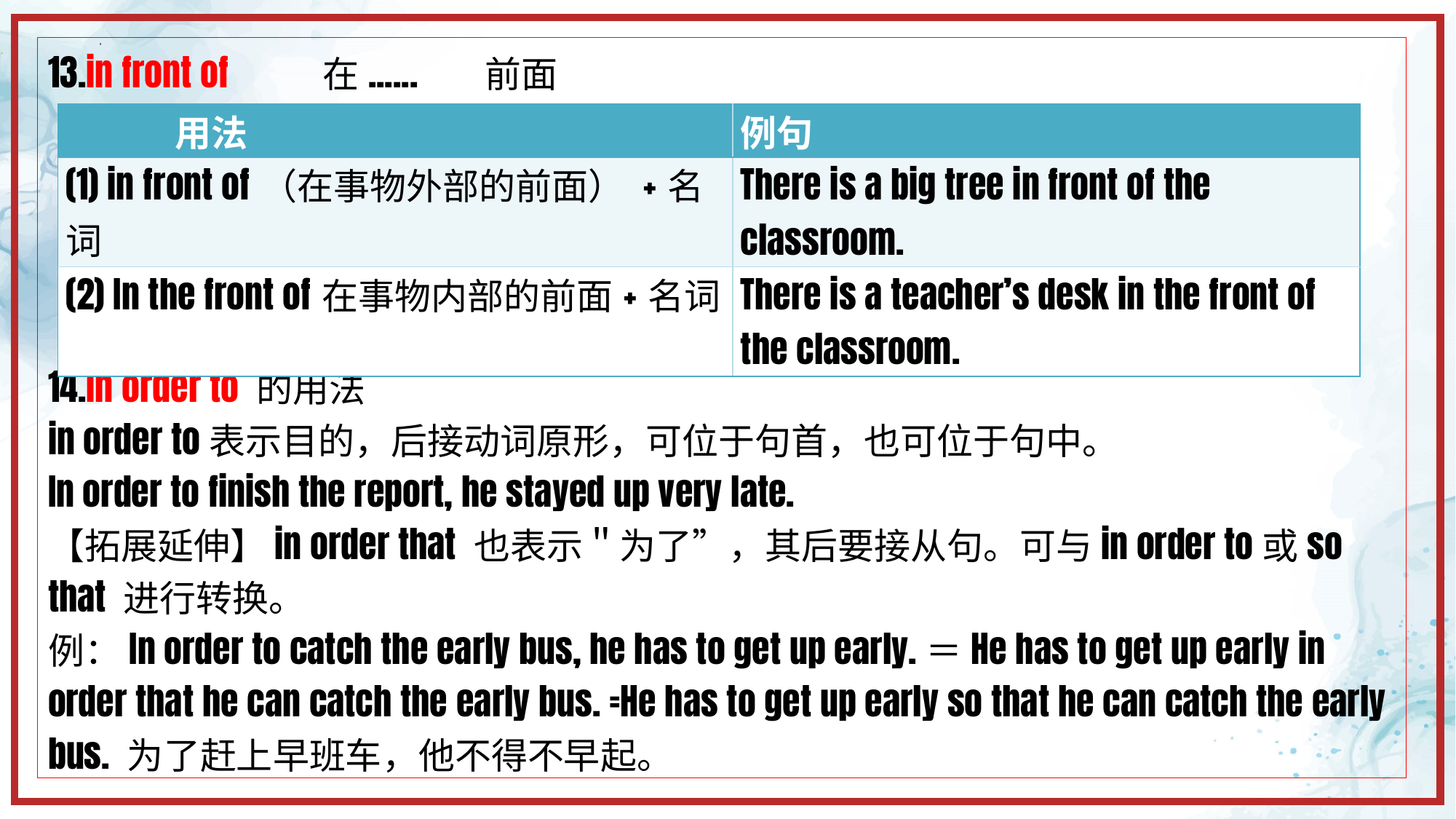

13.in front of          在......	前面

14.in order to 的用法
in order to表示目的，后接动词原形，可位于句首，也可位于句中。
In order to finish the report, he stayed up very late.
【拓展延伸】in order that 也表示＂为了”，其后要接从句。可与in order to或so that 进行转换。
例：In order to catch the early bus, he has to get up early.＝He has to get up early in order that he can catch the early bus. =He has to get up early so that he can catch the early bus. 为了赶上早班车，他不得不早起。

| 用法 | 例句 |
| --- | --- |
| (1) in front of（在事物外部的前面） +名词 | There is a big tree in front of the classroom. |
| (2) In the front of在事物内部的前面+名词 | There is a teacher’s desk in the front of the classroom. |